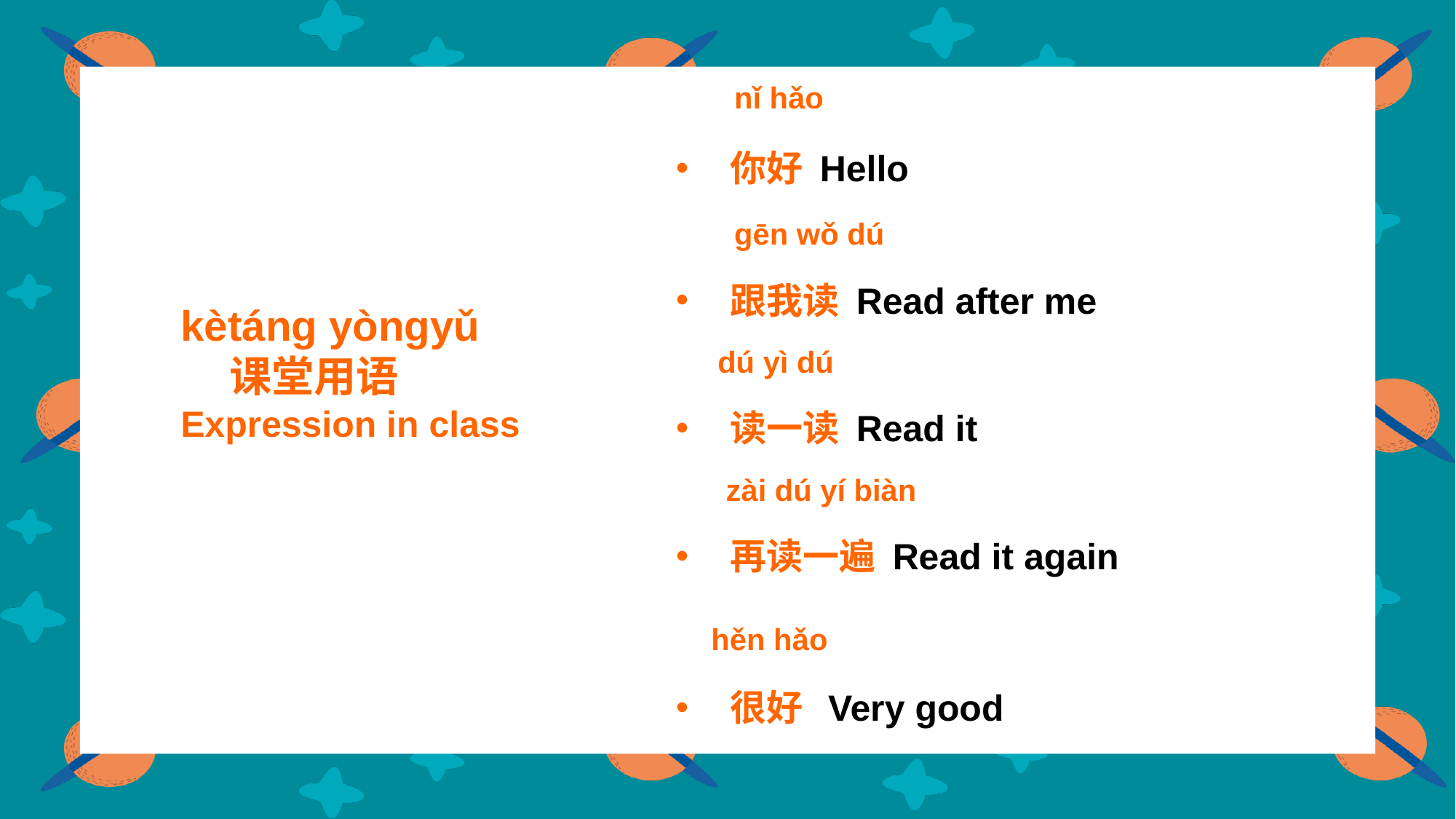

nǐ hǎo
你好 Hello
       gēn wǒ dú
跟我读 Read after me
     dú yì dú
读一读 Read it
      zài dú yí biàn
再读一遍 Read it again
   hěn hǎo
很好  Very good

kètáng yòngyǔ
    课堂用语
Expression in class